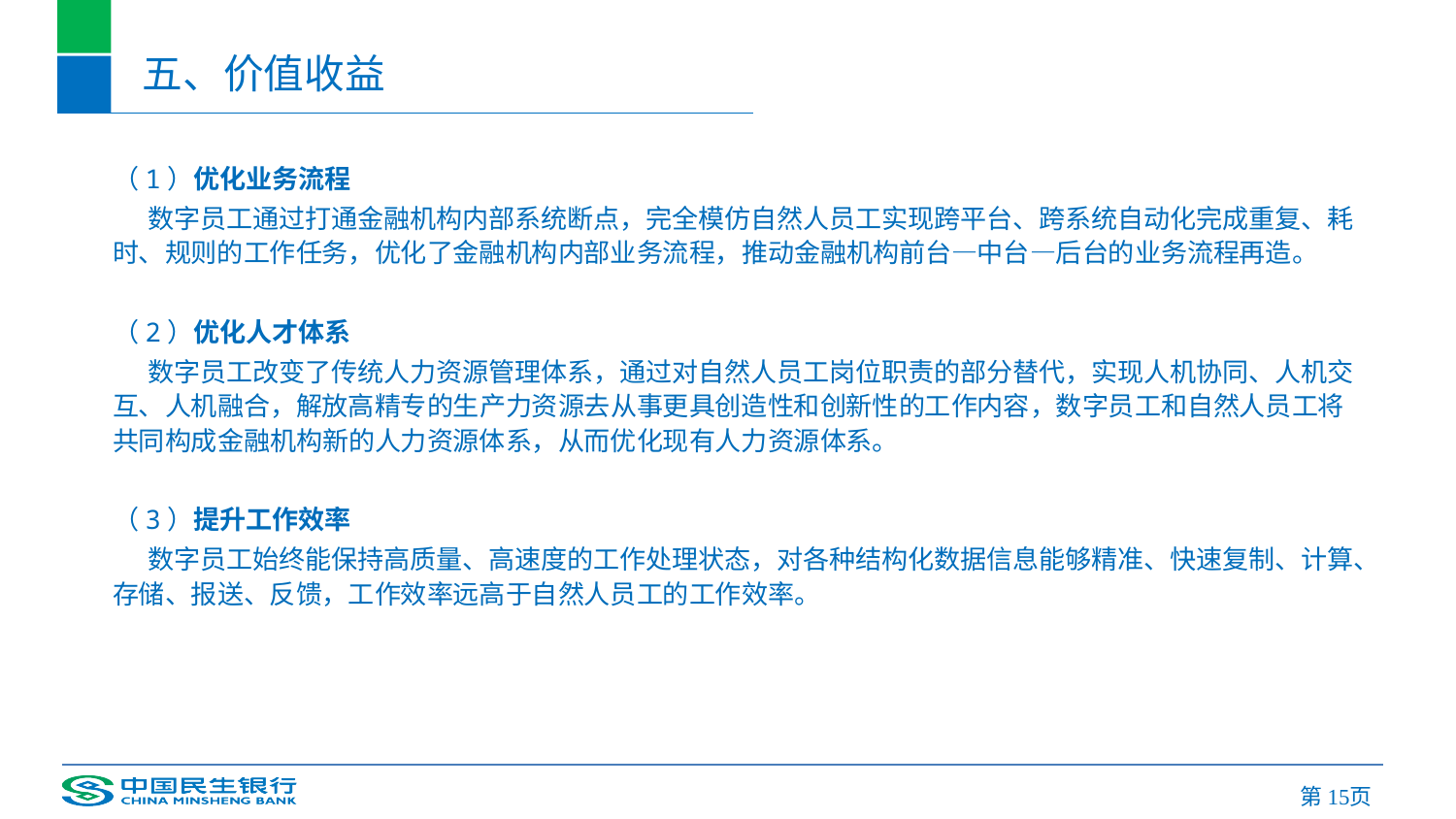

五、价值收益
（1）优化业务流程
     数字员工通过打通金融机构内部系统断点，完全模仿自然人员工实现跨平台、跨系统自动化完成重复、耗时、规则的工作任务，优化了金融机构内部业务流程，推动金融机构前台—中台—后台的业务流程再造。

（2）优化人才体系
     数字员工改变了传统人力资源管理体系，通过对自然人员工岗位职责的部分替代，实现人机协同、人机交互、人机融合，解放高精专的生产力资源去从事更具创造性和创新性的工作内容，数字员工和自然人员工将共同构成金融机构新的人力资源体系，从而优化现有人力资源体系。

（3）提升工作效率
     数字员工始终能保持高质量、高速度的工作处理状态，对各种结构化数据信息能够精准、快速复制、计算、存储、报送、反馈，工作效率远高于自然人员工的工作效率。